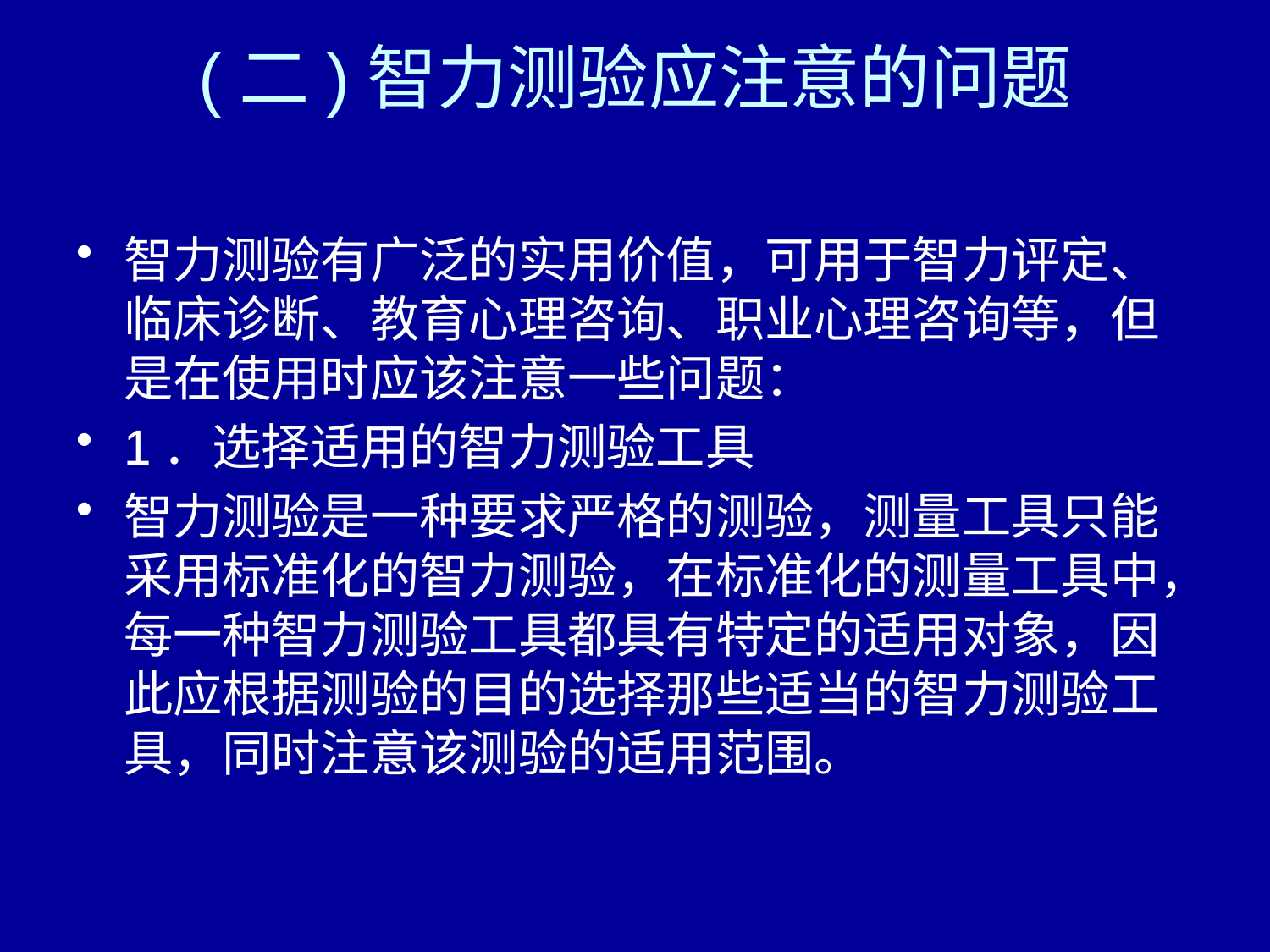

# (二)智力测验应注意的问题
智力测验有广泛的实用价值，可用于智力评定、临床诊断、教育心理咨询、职业心理咨询等，但是在使用时应该注意一些问题：
1．选择适用的智力测验工具
智力测验是一种要求严格的测验，测量工具只能采用标准化的智力测验，在标准化的测量工具中，每一种智力测验工具都具有特定的适用对象，因此应根据测验的目的选择那些适当的智力测验工具，同时注意该测验的适用范围。